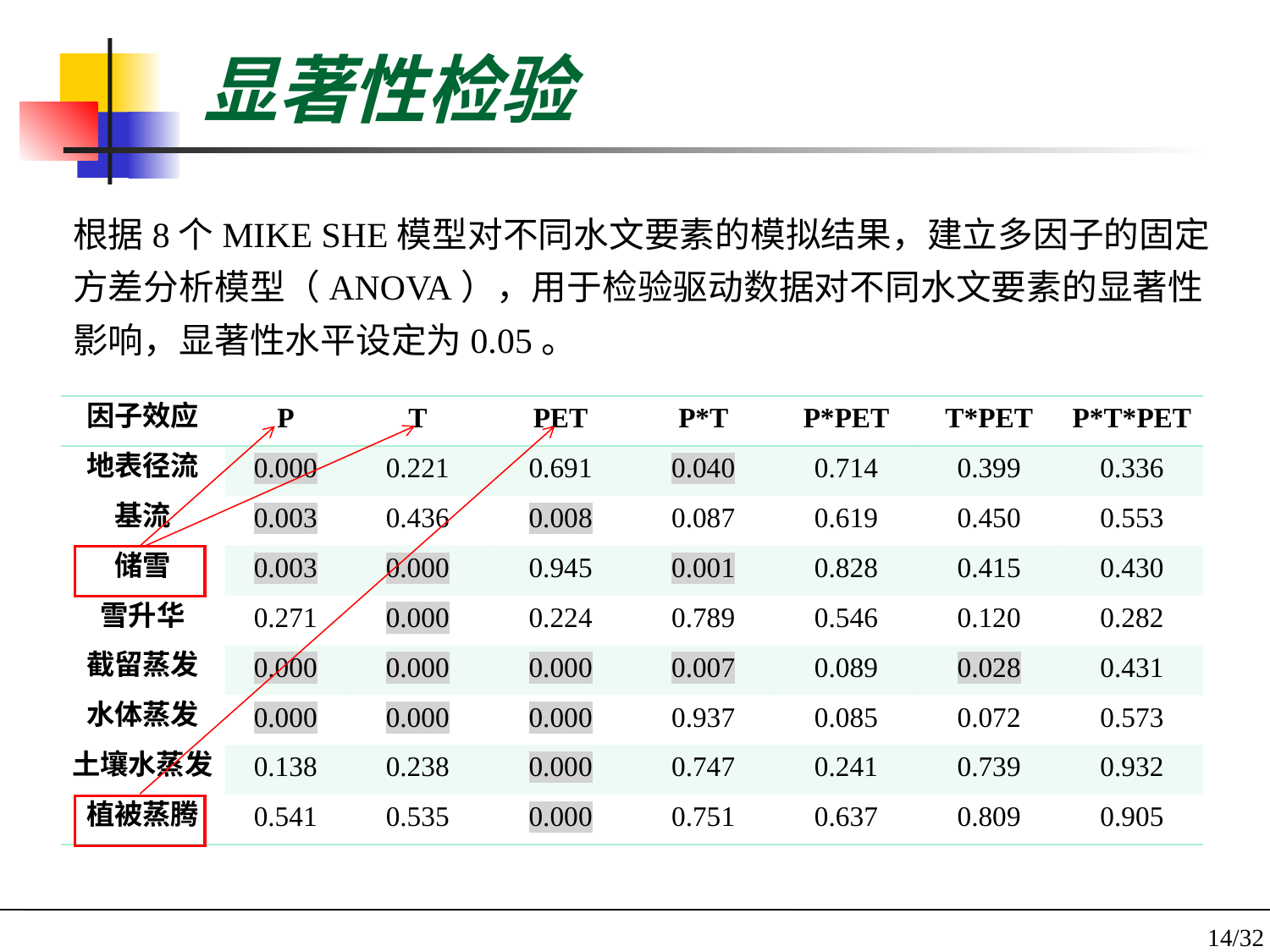

显著性检验

根据8个MIKE SHE模型对不同水文要素的模拟结果，建立多因子的固定方差分析模型（ANOVA），用于检验驱动数据对不同水文要素的显著性影响，显著性水平设定为0.05。

| 因子效应 | P | T | PET | P\*T | P\*PET | T\*PET | P\*T\*PET |
| --- | --- | --- | --- | --- | --- | --- | --- |
| 地表径流 | 0.000 | 0.221 | 0.691 | 0.040 | 0.714 | 0.399 | 0.336 |
| 基流 | 0.003 | 0.436 | 0.008 | 0.087 | 0.619 | 0.450 | 0.553 |
| 储雪 | 0.003 | 0.000 | 0.945 | 0.001 | 0.828 | 0.415 | 0.430 |
| 雪升华 | 0.271 | 0.000 | 0.224 | 0.789 | 0.546 | 0.120 | 0.282 |
| 截留蒸发 | 0.000 | 0.000 | 0.000 | 0.007 | 0.089 | 0.028 | 0.431 |
| 水体蒸发 | 0.000 | 0.000 | 0.000 | 0.937 | 0.085 | 0.072 | 0.573 |
| 土壤水蒸发 | 0.138 | 0.238 | 0.000 | 0.747 | 0.241 | 0.739 | 0.932 |
| 植被蒸腾 | 0.541 | 0.535 | 0.000 | 0.751 | 0.637 | 0.809 | 0.905 |

14/32